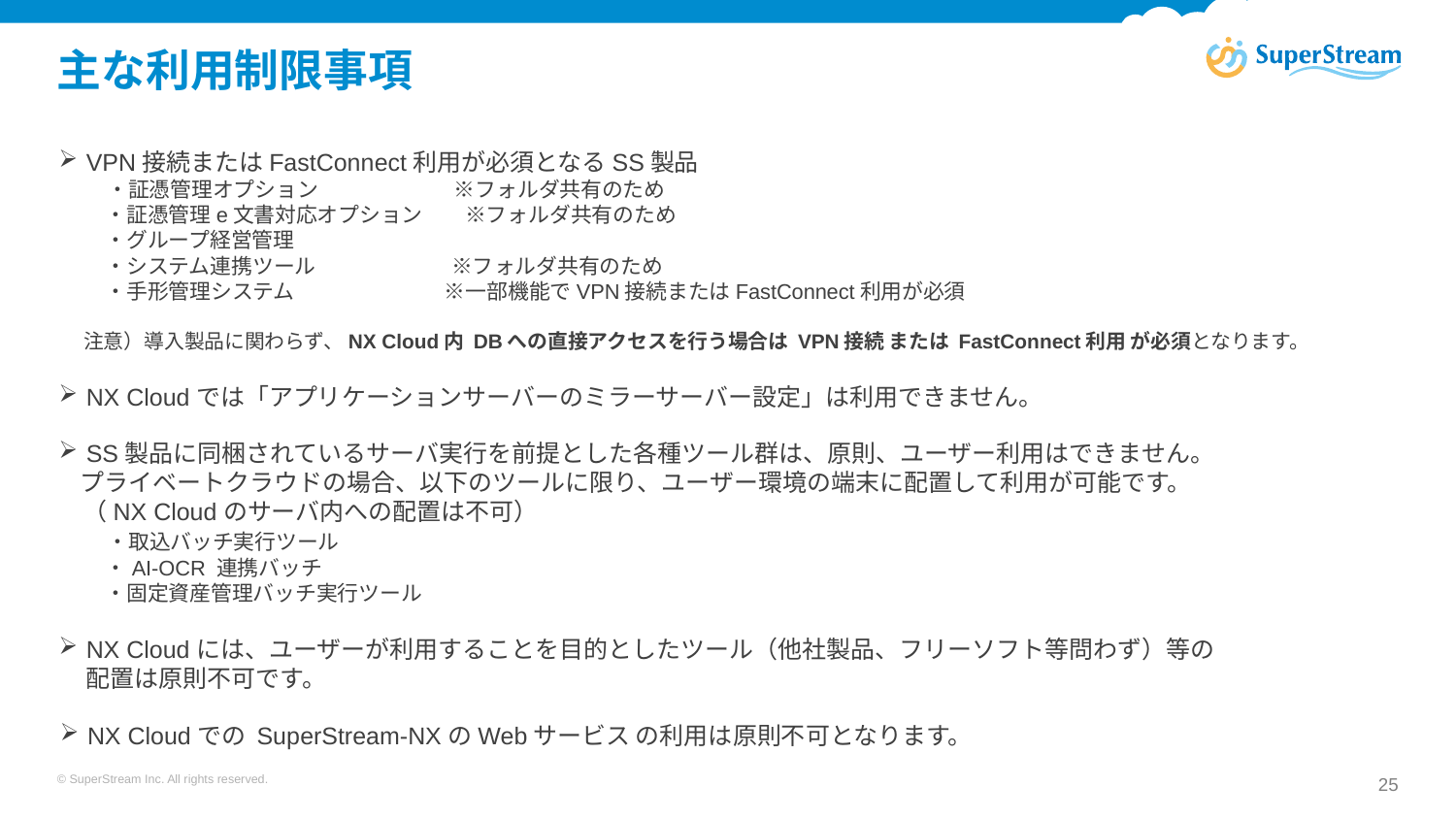

# 主な利用制限事項
VPN接続またはFastConnect利用が必須となるSS製品
　・証憑管理オプション　　　　　　  ※フォルダ共有のため
　　 ・証憑管理e文書対応オプション　　※フォルダ共有のため
　　 ・グループ経営管理
　　 ・システム連携ツール　　　　　　  ※フォルダ共有のため
　　 ・手形管理システム   　　　　　　  ※一部機能でVPN接続またはFastConnect利用が必須

　 注意）導入製品に関わらず、NX Cloud内 DBへの直接アクセスを行う場合は VPN接続 または FastConnect利用 が必須となります。
NX Cloudでは「アプリケーションサーバーのミラーサーバー設定」は利用できません。
SS製品に同梱されているサーバ実行を前提とした各種ツール群は、原則、ユーザー利用はできません。
    プライベートクラウドの場合、以下のツールに限り、ユーザー環境の端末に配置して利用が可能です。
　（NX Cloudのサーバ内への配置は不可）
　　・取込バッチ実行ツール
　　 ・AI-OCR 連携バッチ
　　 ・固定資産管理バッチ実行ツール
NX Cloudには、ユーザーが利用することを目的としたツール（他社製品、フリーソフト等問わず）等の
配置は原則不可です。
NX Cloudでの SuperStream-NXのWebサービス の利用は原則不可となります。
© SuperStream Inc. All rights reserved.
25